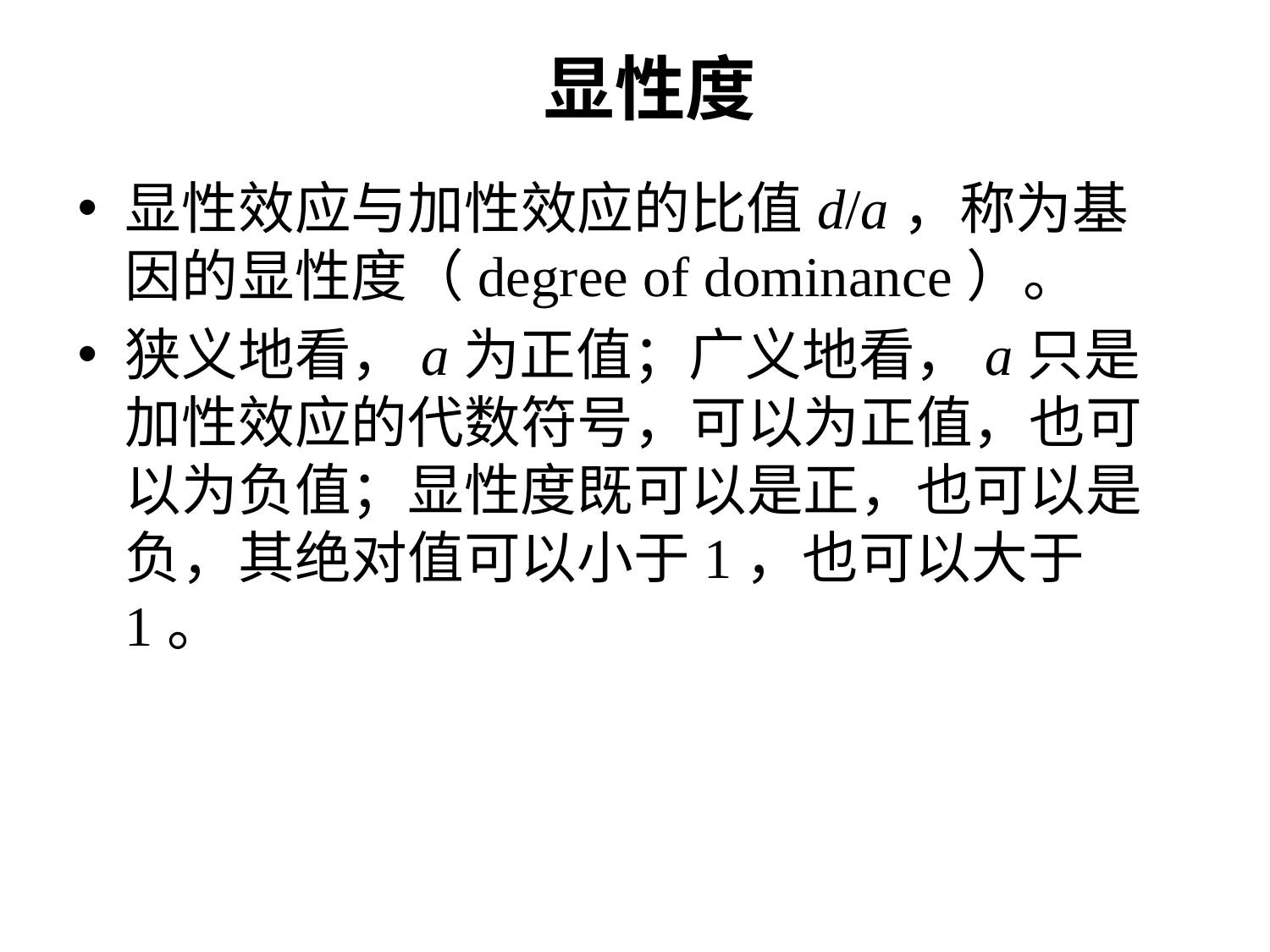

# 显性度
显性效应与加性效应的比值d/a，称为基因的显性度（degree of dominance）。
狭义地看，a为正值；广义地看，a只是加性效应的代数符号，可以为正值，也可以为负值；显性度既可以是正，也可以是负，其绝对值可以小于1，也可以大于1。